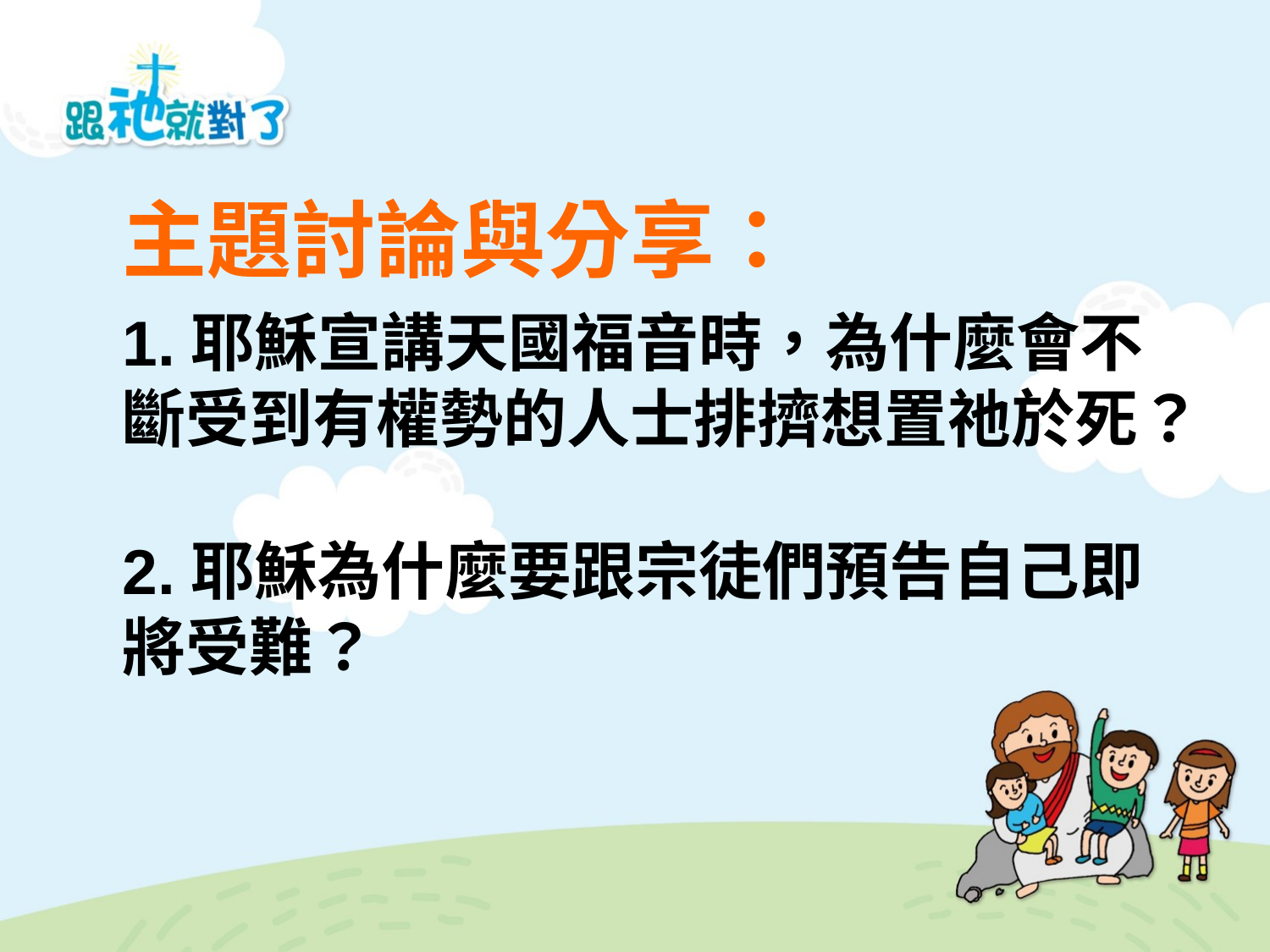

主題討論與分享：
1.耶穌宣講天國福音時，為什麼會不斷受到有權勢的人士排擠想置祂於死？

2.耶穌為什麼要跟宗徒們預告自己即將受難？